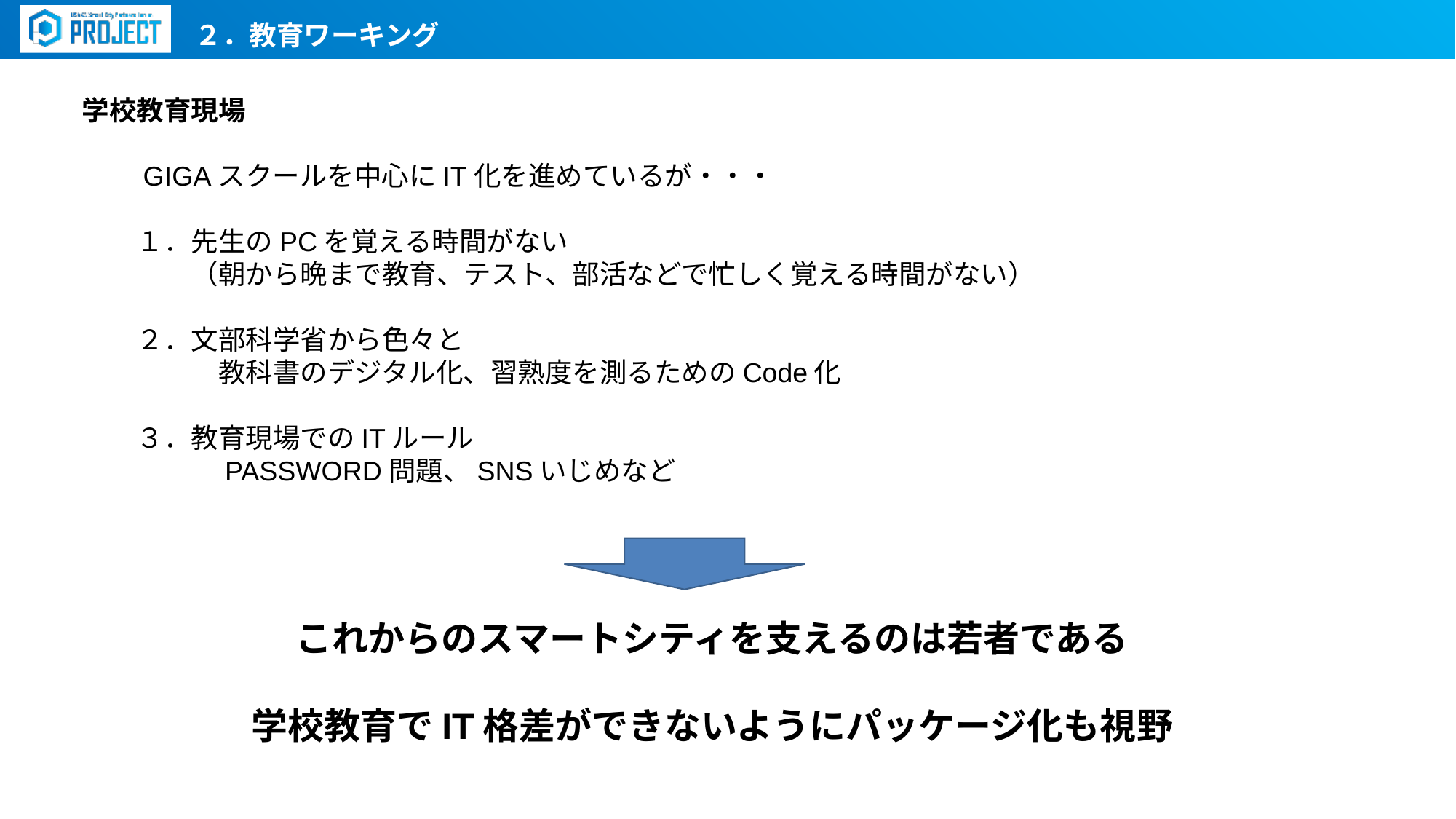

２．教育ワーキング
学校教育現場

　　GIGAスクールを中心にIT化を進めているが・・・

　　１．先生のPCを覚える時間がない
　　　　（朝から晩まで教育、テスト、部活などで忙しく覚える時間がない）

　　２．文部科学省から色々と
　　　　　教科書のデジタル化、習熟度を測るためのCode化

　　３．教育現場でのITルール
　　　　　PASSWORD問題、SNSいじめなど

これからのスマートシティを支えるのは若者である

学校教育でIT格差ができないようにパッケージ化も視野